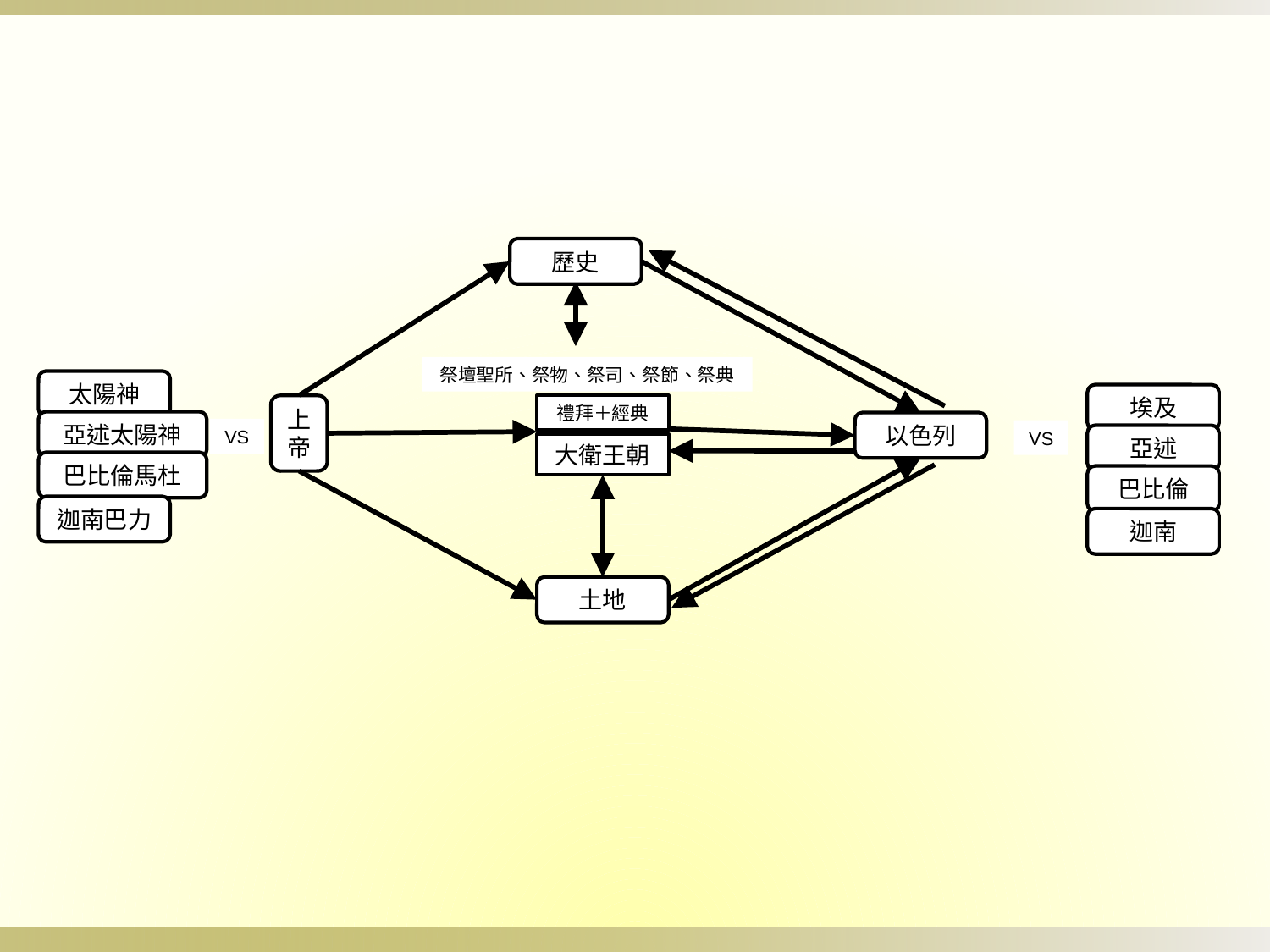

歷史
祭壇聖所、祭物、祭司、祭節、祭典
太陽神
埃及
禮拜＋經典
上帝
亞述太陽神
以色列
VS
VS
亞述
大衛王朝
巴比倫馬杜
巴比倫
迦南巴力
迦南
土地